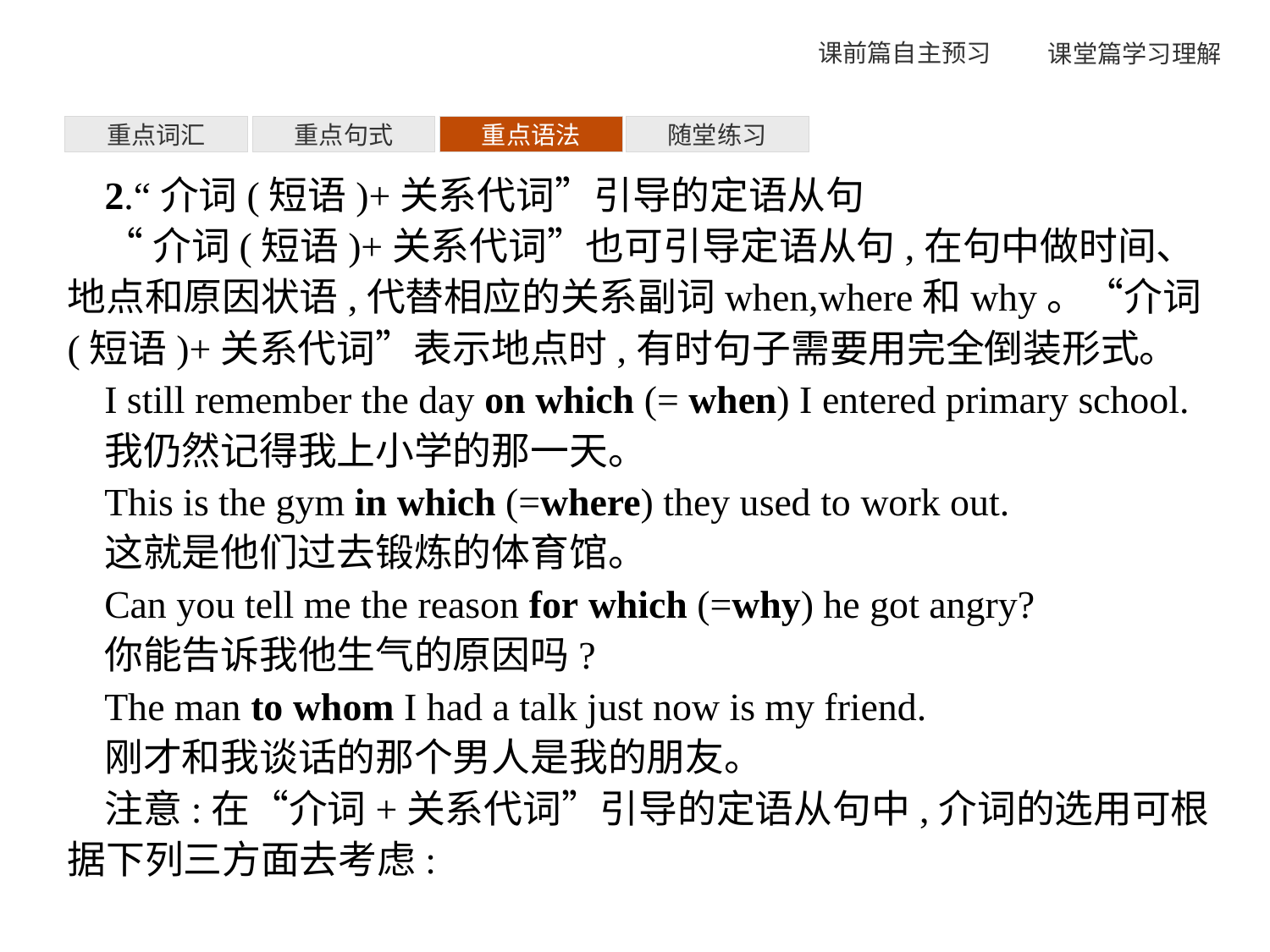

重点词汇
重点句式
重点语法
随堂练习
2.“介词(短语)+关系代词”引导的定语从句
“介词(短语)+关系代词”也可引导定语从句,在句中做时间、地点和原因状语,代替相应的关系副词when,where和why。“介词(短语)+关系代词”表示地点时,有时句子需要用完全倒装形式。
I still remember the day on which (= when) I entered primary school.
我仍然记得我上小学的那一天。
This is the gym in which (=where) they used to work out.
这就是他们过去锻炼的体育馆。
Can you tell me the reason for which (=why) he got angry?
你能告诉我他生气的原因吗?
The man to whom I had a talk just now is my friend.
刚才和我谈话的那个男人是我的朋友。
注意:在“介词+关系代词”引导的定语从句中,介词的选用可根据下列三方面去考虑: